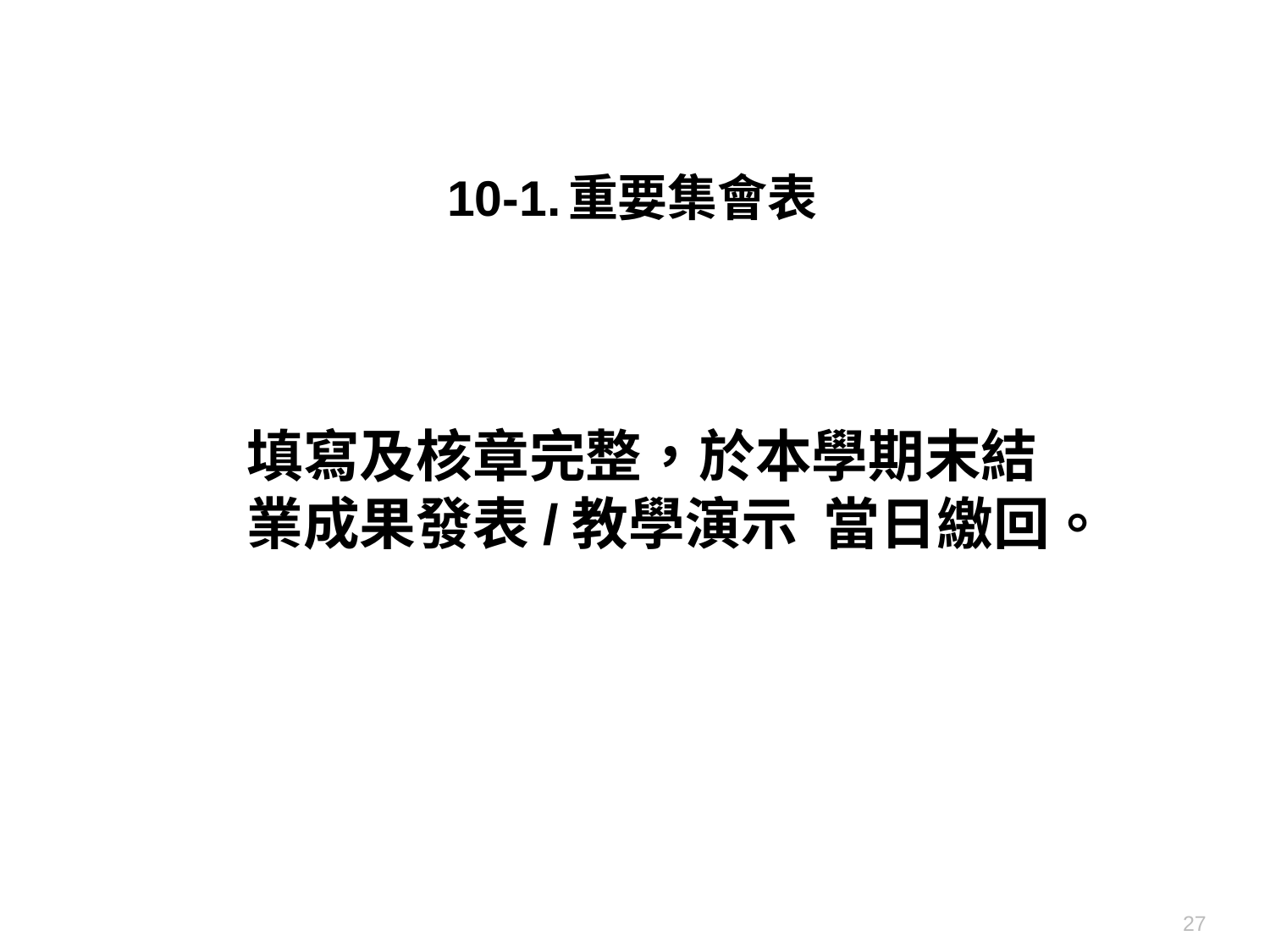

# 10-1.重要集會表
於本學期末結業成果發表/教學演示當日繳回

填寫及核章完整，於本學期末結業成果發表/教學演示  當日繳回。

27